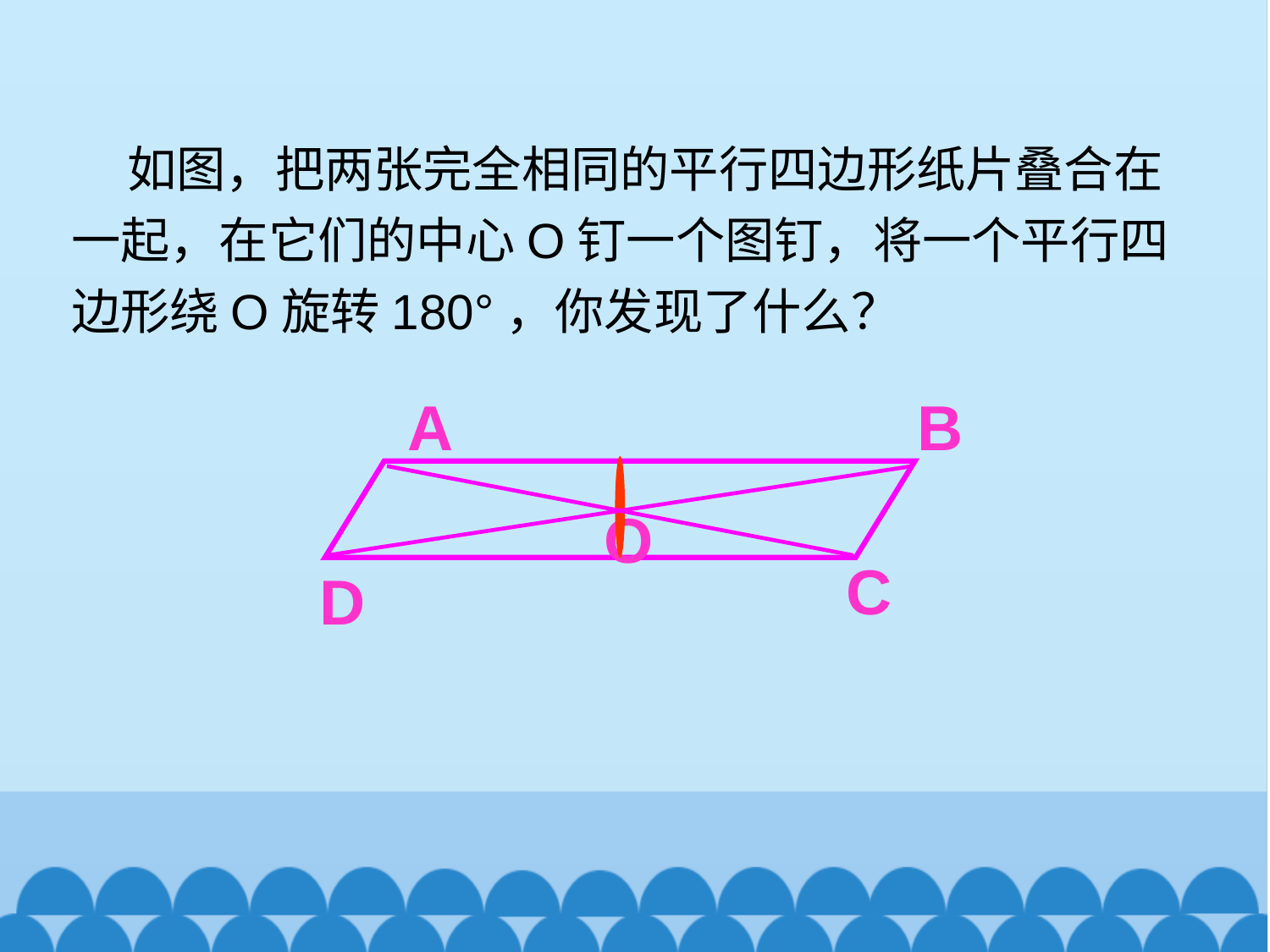

如图，把两张完全相同的平行四边形纸片叠合在一起，在它们的中心O钉一个图钉，将一个平行四边形绕O旋转180°，你发现了什么？
A
B

O
C
D